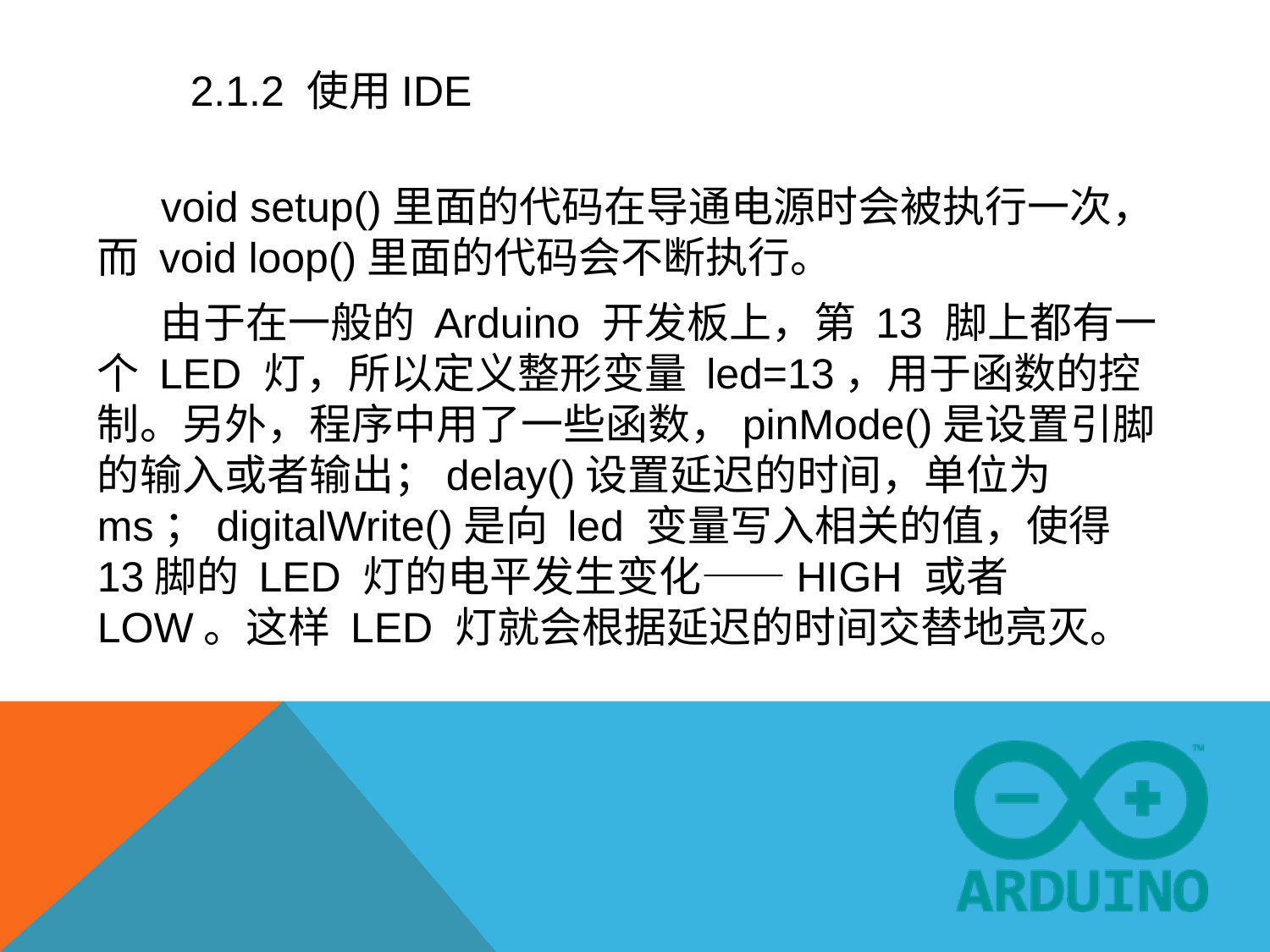

# 2.1.2 使用IDE

void setup()里面的代码在导通电源时会被执行一次，而 void loop()里面的代码会不断执行。
由于在一般的 Arduino 开发板上，第 13 脚上都有一个 LED 灯，所以定义整形变量 led=13，用于函数的控制。另外，程序中用了一些函数，pinMode()是设置引脚的输入或者输出；delay()设置延迟的时间，单位为 ms；digitalWrite()是向 led 变量写入相关的值，使得13脚的 LED 灯的电平发生变化——HIGH 或者 LOW。这样 LED 灯就会根据延迟的时间交替地亮灭。